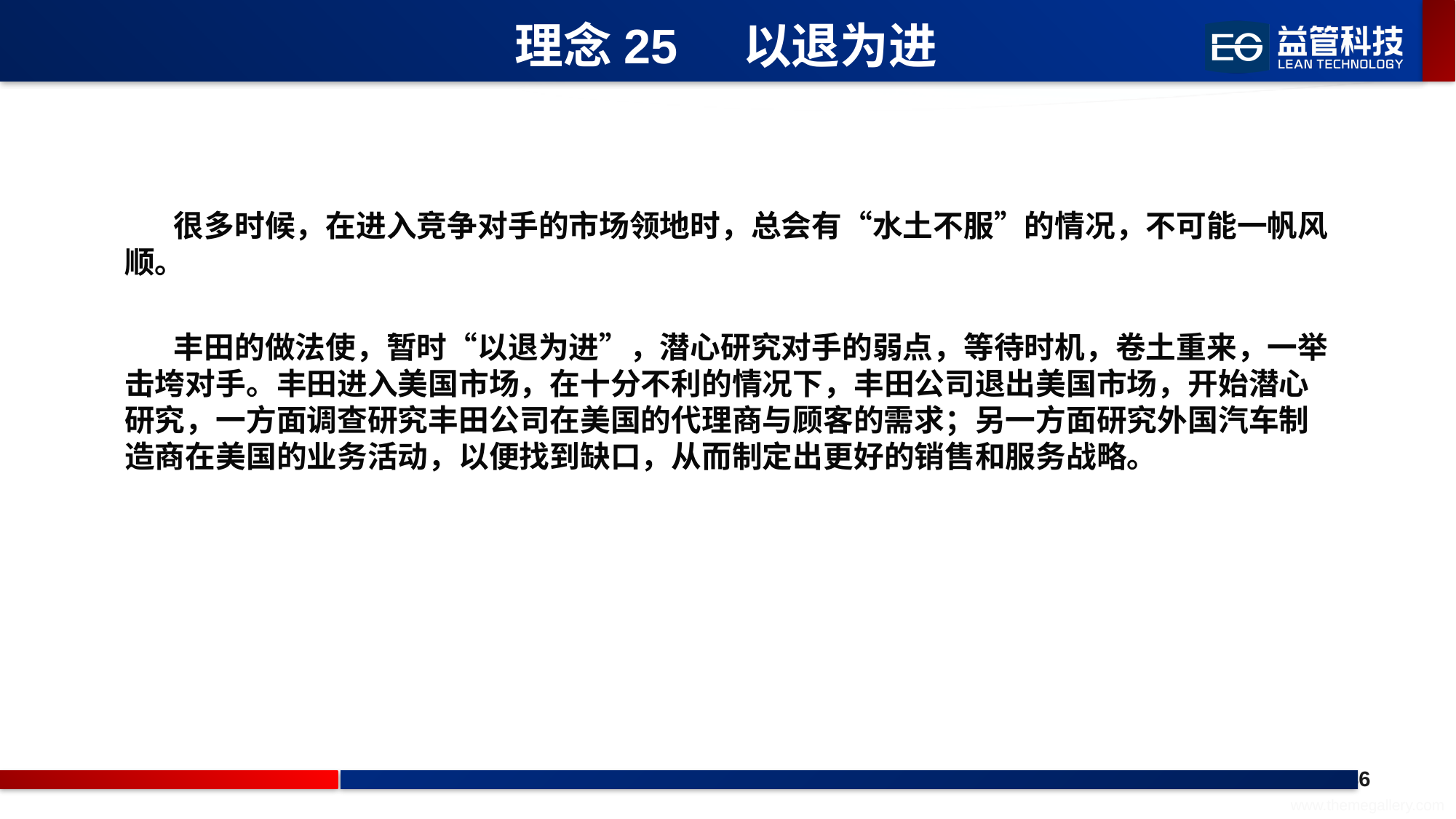

# 理念25    以退为进

            很多时候，在进入竞争对手的市场领地时，总会有“水土不服”的情况，不可能一帆风顺。

            丰田的做法使，暂时“以退为进”，潜心研究对手的弱点，等待时机，卷土重来，一举击垮对手。丰田进入美国市场，在十分不利的情况下，丰田公司退出美国市场，开始潜心研究，一方面调查研究丰田公司在美国的代理商与顾客的需求；另一方面研究外国汽车制造商在美国的业务活动，以便找到缺口，从而制定出更好的销售和服务战略。